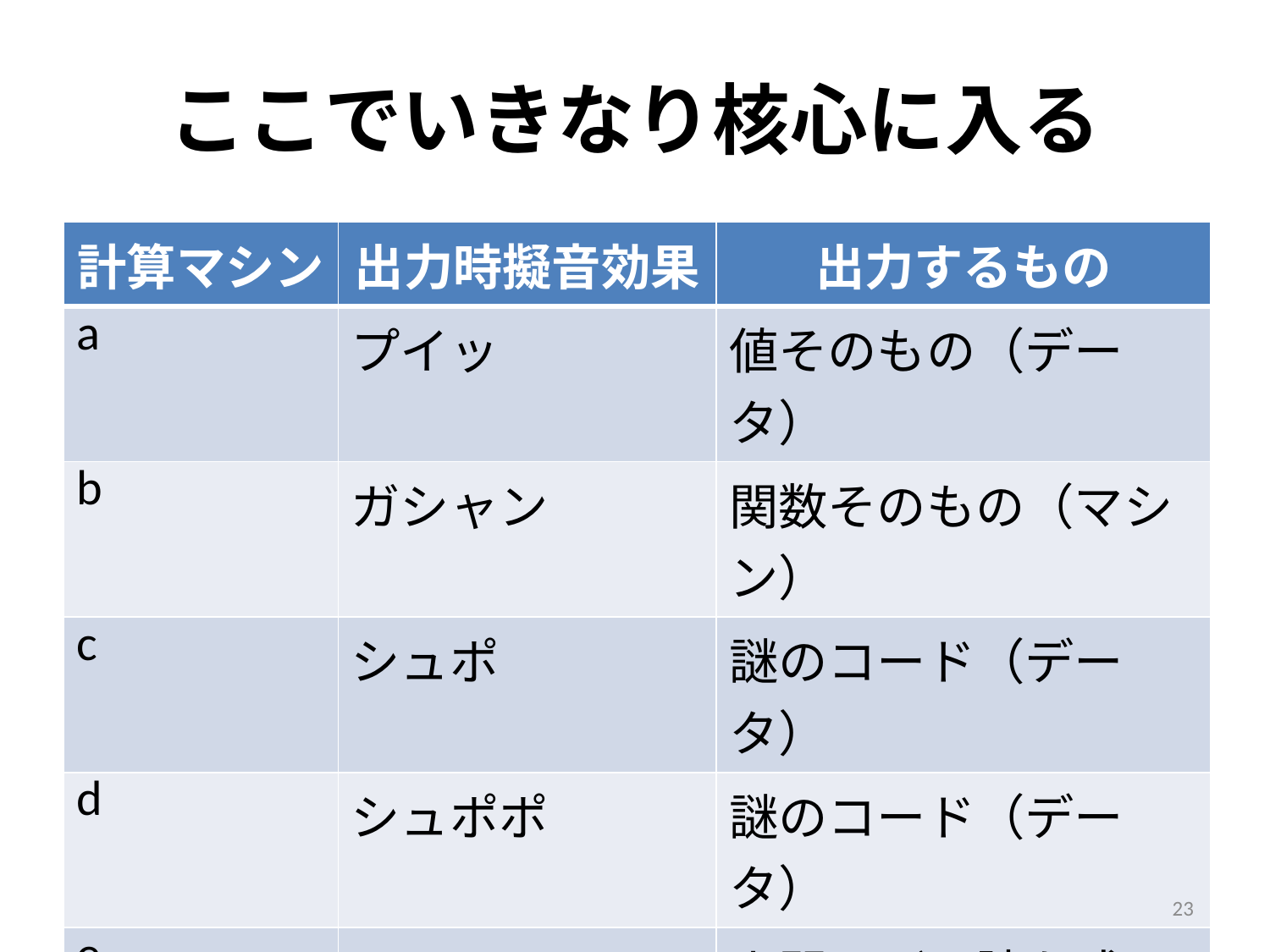

# ここでいきなり核心に入る
| 計算マシン | 出力時擬音効果 | 出力するもの |
| --- | --- | --- |
| a | プイッ | 値そのもの（データ） |
| b | ガシャン | 関数そのもの（マシン） |
| c | シュポ | 謎のコード（データ） |
| d | シュポポ | 謎のコード（データ） |
| e | ペロン | 人間ほぼ可読な式（データ） |
23